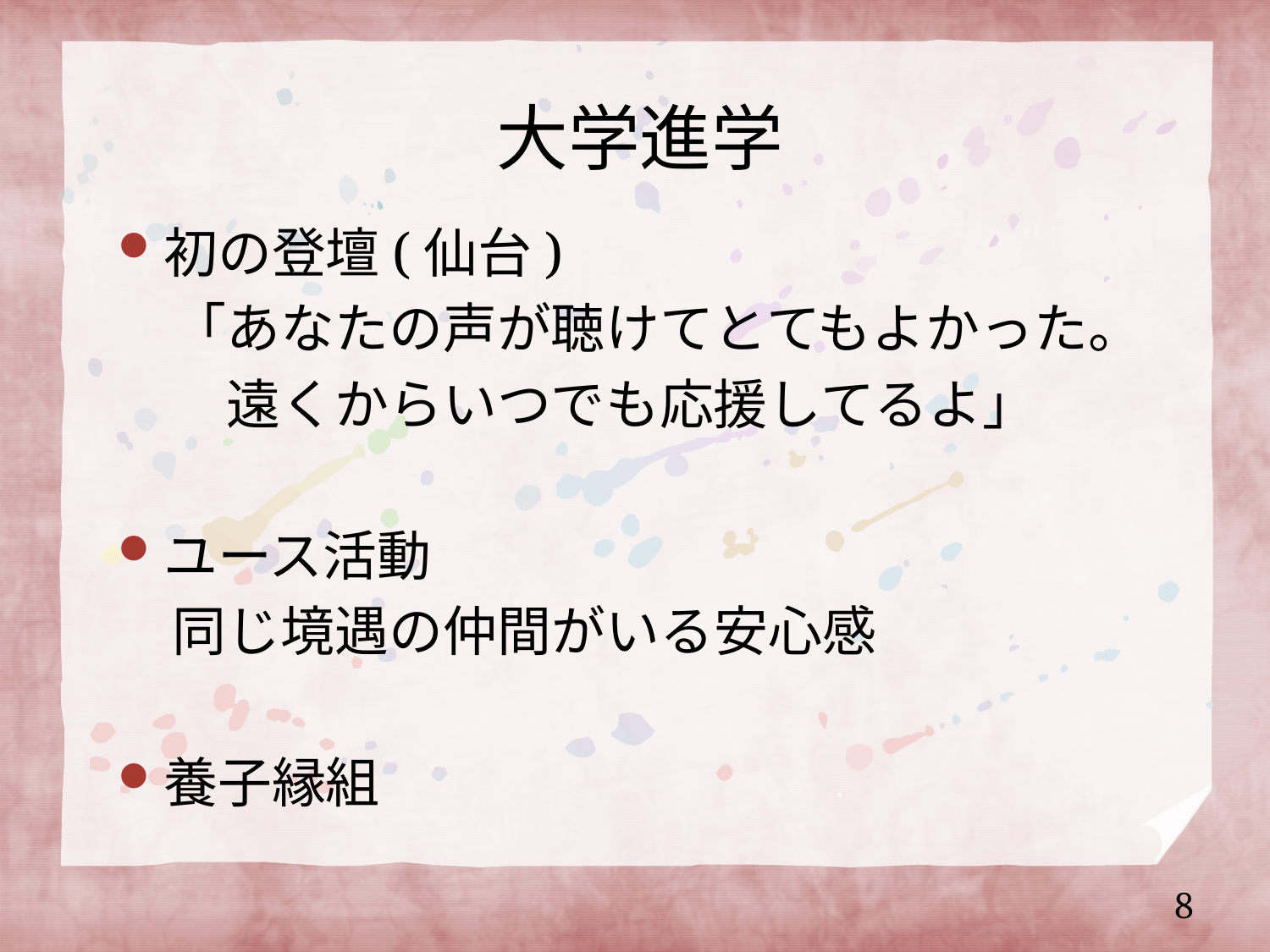

# 大学進学
初の登壇(仙台)
　「あなたの声が聴けてとてもよかった。
　　遠くからいつでも応援してるよ」

ユース活動
　同じ境遇の仲間がいる安心感

養子縁組

8